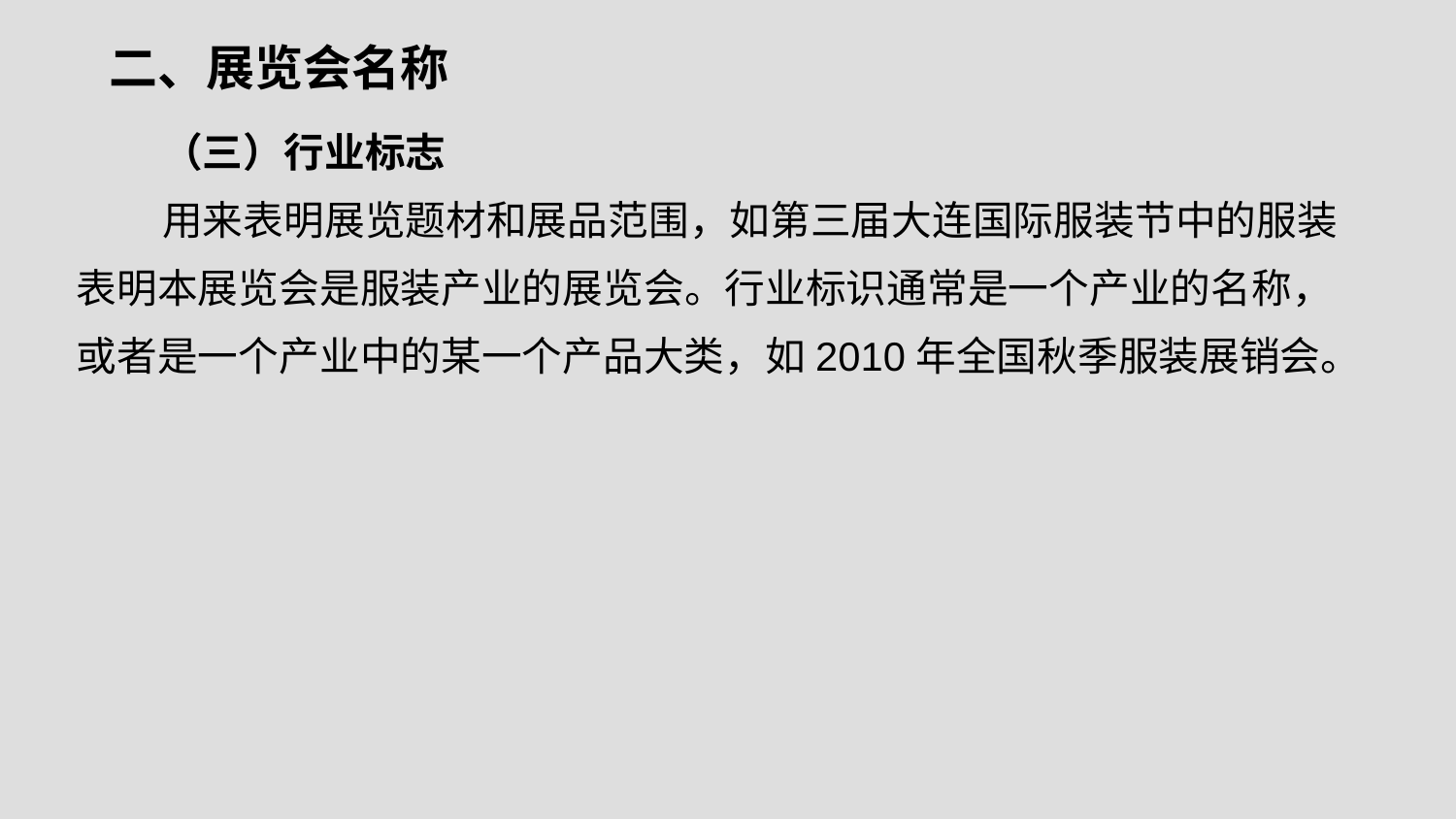

# 二、展览会名称
（三）行业标志
用来表明展览题材和展品范围，如第三届大连国际服装节中的服装表明本展览会是服装产业的展览会。行业标识通常是一个产业的名称，或者是一个产业中的某一个产品大类，如2010年全国秋季服装展销会。